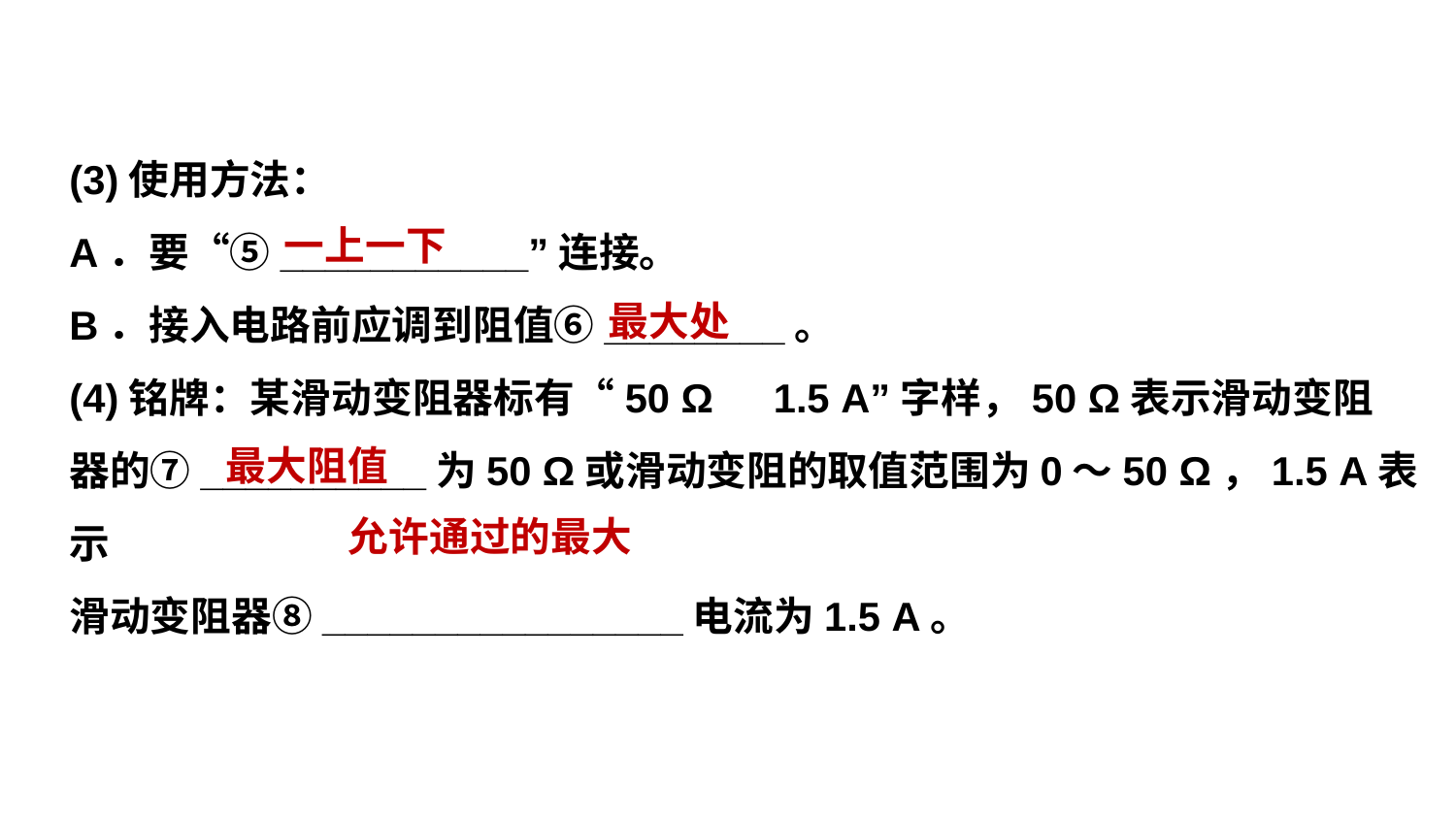

(3)使用方法：
A．要“⑤___________”连接。
B．接入电路前应调到阻值⑥________。
(4)铭牌：某滑动变阻器标有“50 Ω　1.5 A”字样，50 Ω表示滑动变阻
器的⑦__________为50 Ω或滑动变阻的取值范围为0～50 Ω，1.5 A表示
滑动变阻器⑧________________电流为1.5 A。
一上一下
最大处
最大阻值
允许通过的最大